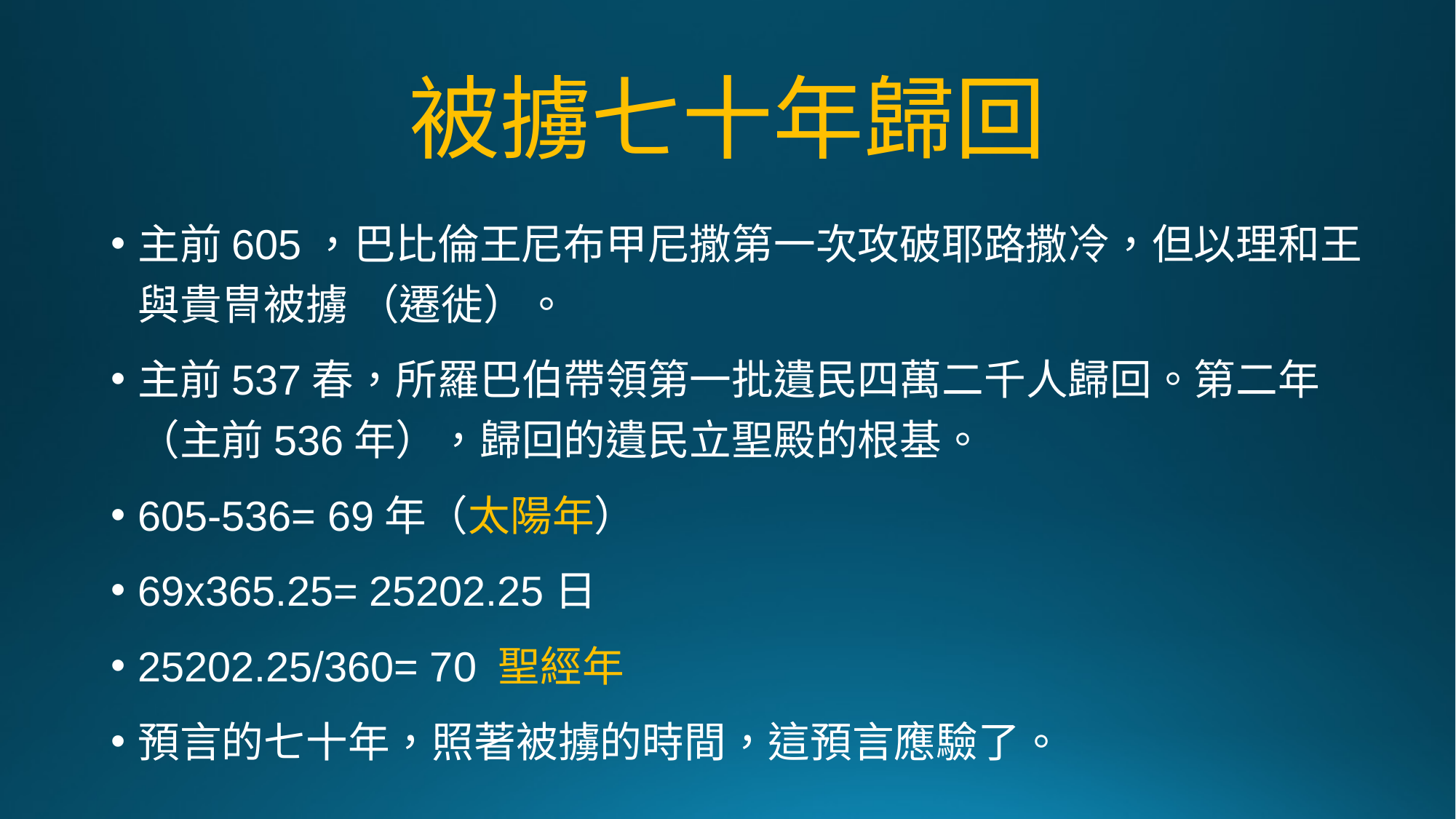

# 被擄七十年歸回
主前605，巴比倫王尼布甲尼撒第一次攻破耶路撒冷，但以理和王與貴冑被擄 （遷徙）。
主前537春，所羅巴伯帶領第一批遺民四萬二千人歸回。第二年（主前536年），歸回的遺民立聖殿的根基。
605-536= 69年（太陽年）
69x365.25= 25202.25日
25202.25/360= 70 聖經年
預言的七十年，照著被擄的時間，這預言應驗了。